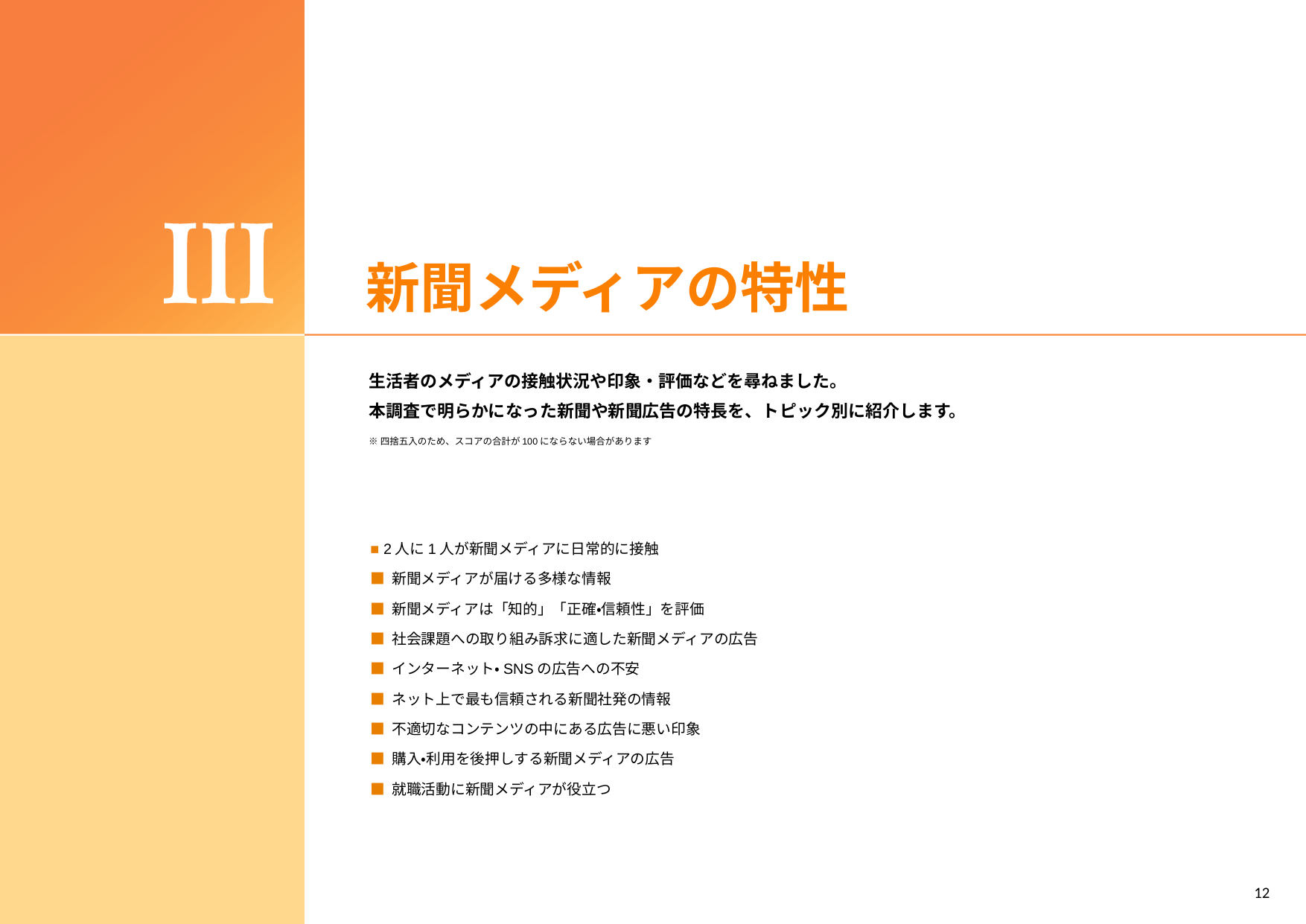

新聞メディアの特性
生活者のメディアの接触状況や印象・評価などを尋ねました。
本調査で明らかになった新聞や新聞広告の特長を、トピック別に紹介します。
※四捨五入のため、スコアの合計が100にならない場合があります
■ 2人に1人が新聞メディアに日常的に接触
■ 新聞メディアが届ける多様な情報
■ 新聞メディアは「知的」「正確・信頼性」を評価
■ 社会課題への取り組み訴求に適した新聞メディアの広告
■ インターネット・SNSの広告への不安
■ ネット上で最も信頼される新聞社発の情報
■ 不適切なコンテンツの中にある広告に悪い印象
■ 購入・利用を後押しする新聞メディアの広告
■ 就職活動に新聞メディアが役立つ

12